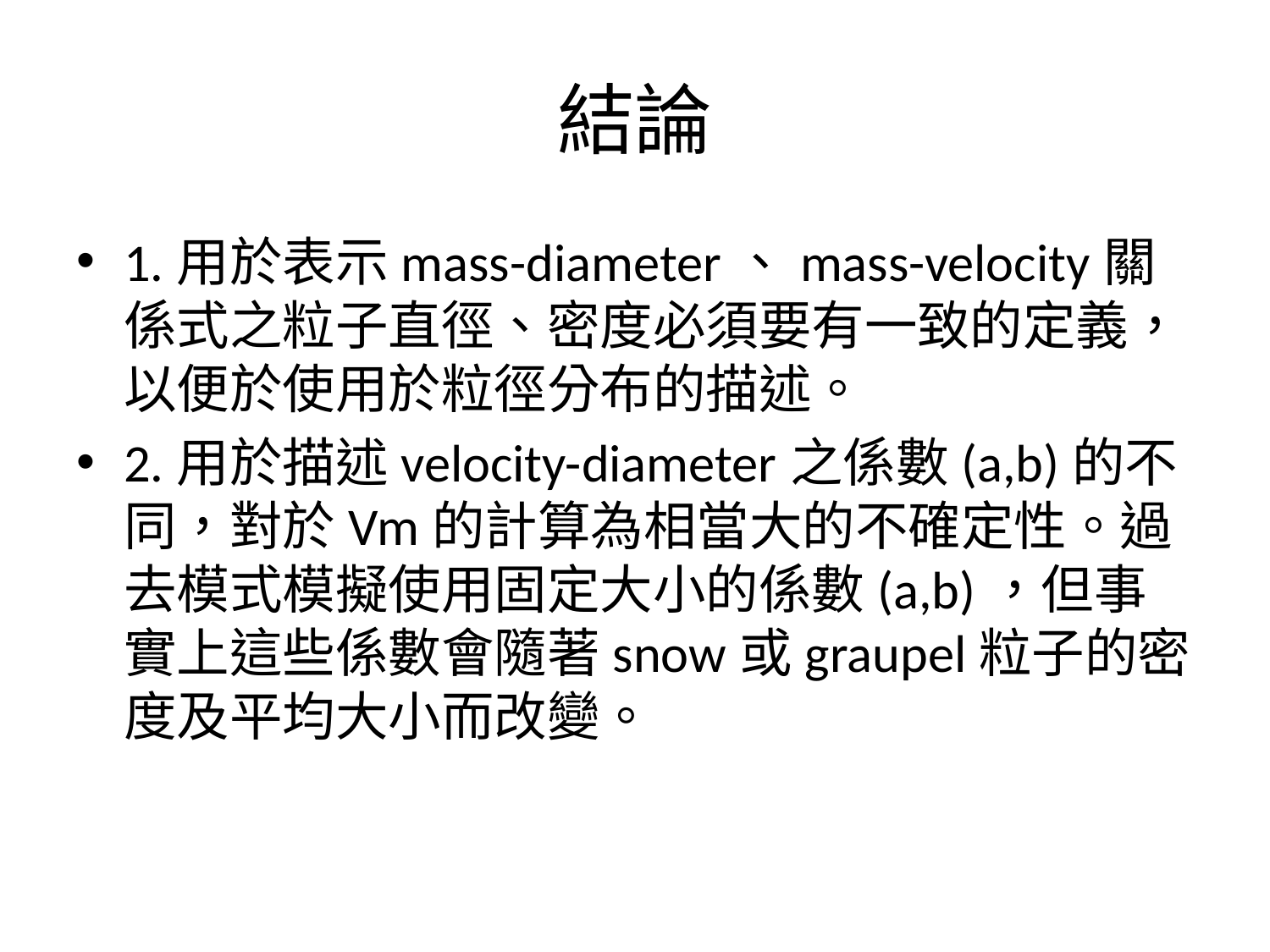

# 結論
1.用於表示mass-diameter、mass-velocity關係式之粒子直徑、密度必須要有一致的定義，以便於使用於粒徑分布的描述。
2.用於描述velocity-diameter之係數(a,b)的不同，對於Vm的計算為相當大的不確定性。過去模式模擬使用固定大小的係數(a,b)，但事實上這些係數會隨著snow或graupel粒子的密度及平均大小而改變。